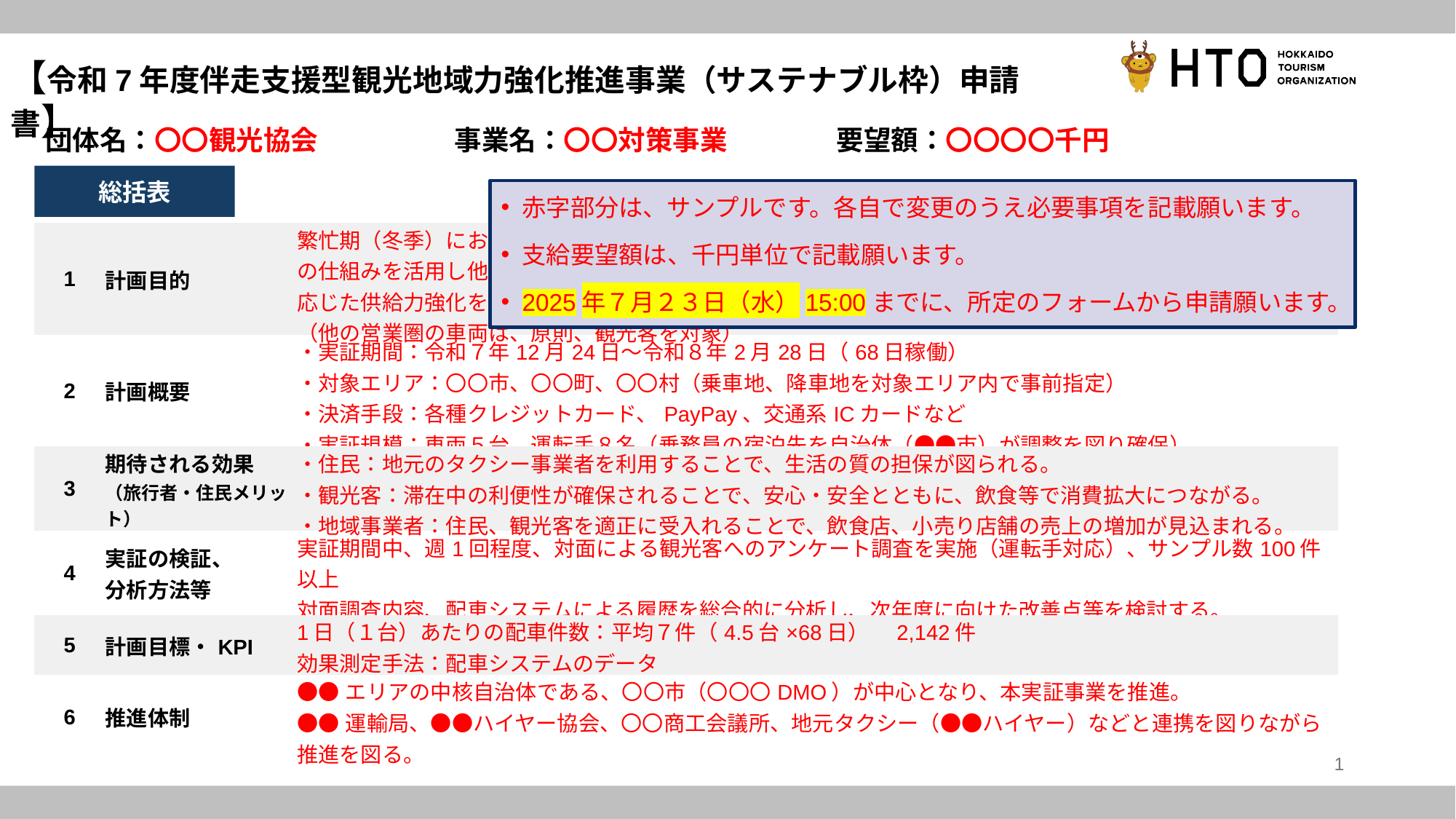

【令和7年度伴走支援型観光地域力強化推進事業（サステナブル枠）申請書】
団体名：〇〇観光協会　　　　　事業名：〇〇対策事業　　　　要望額：〇〇〇〇千円
総括表
赤字部分は、サンプルです。各自で変更のうえ必要事項を記載願います。
支給要望額は、千円単位で記載願います。
2025年７月２３日（水）15:00までに、所定のフォームから申請願います。
| 1 | 計画目的 | 繁忙期（冬季）における、〇〇エリアの慢性的な二次交通課題に対応するため、営業外旅客運送と遠隔点呼の仕組みを活用し他の営業圏のタクシー事業者から、車両と運転手の派遣を行い観光客と地元住民の需要に応じた供給力強化を図る。 （他の営業圏の車両は、原則、観光客を対象） |
| --- | --- | --- |
| 2 | 計画概要 | ・実証期間：令和７年12月24日～令和８年2月28日（68日稼働） ・対象エリア：〇〇市、〇〇町、〇〇村（乗車地、降車地を対象エリア内で事前指定） ・決済手段：各種クレジットカード、PayPay、交通系ICカードなど ・実証規模：車両５台、運転手８名（乗務員の宿泊先を自治体（●●市）が調整を図り確保） |
| 3 | 期待される効果 （旅行者・住民メリット） | ・住民：地元のタクシー事業者を利用することで、生活の質の担保が図られる。 ・観光客：滞在中の利便性が確保されることで、安心・安全とともに、飲食等で消費拡大につながる。 ・地域事業者：住民、観光客を適正に受入れることで、飲食店、小売り店舗の売上の増加が見込まれる。 |
| 4 | 実証の検証、 分析方法等 | 実証期間中、週1回程度、対面による観光客へのアンケート調査を実施（運転手対応）、サンプル数100件以上 対面調査内容、配車システムによる履歴を総合的に分析し、次年度に向けた改善点等を検討する。 |
| 5 | 計画目標・KPI | 1日（１台）あたりの配車件数：平均７件（4.5台×68日）　2,142件　 効果測定手法：配車システムのデータ |
| 6 | 推進体制 | ●●エリアの中核自治体である、〇〇市（〇〇〇DMO）が中心となり、本実証事業を推進。 ●●運輸局、●●ハイヤー協会、〇〇商工会議所、地元タクシー（●●ハイヤー）などと連携を図りながら推進を図る。 |
1